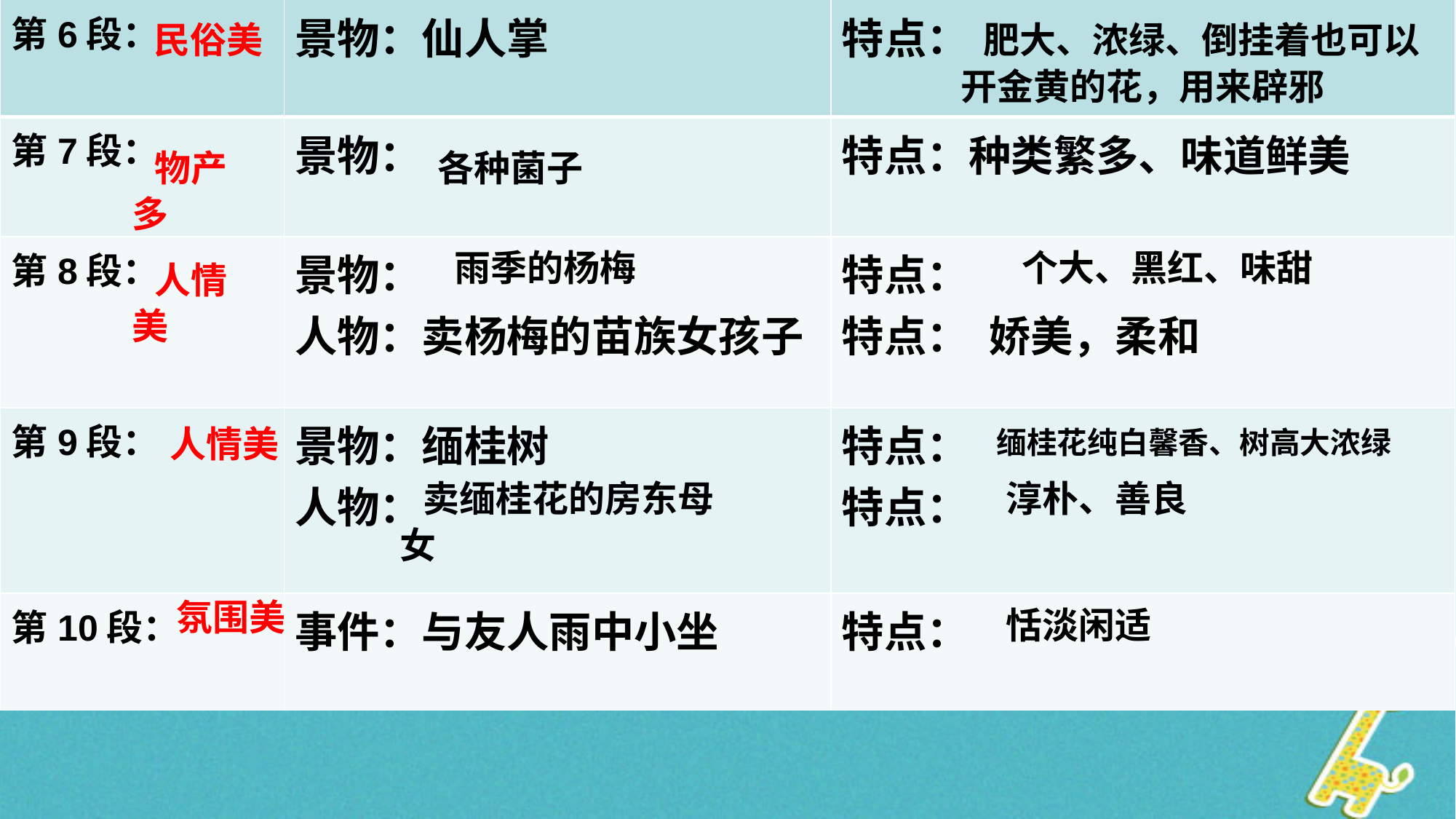

肥大、浓绿、倒挂着也可以开金黄的花，用来辟邪
| 第6段： | 景物：仙人掌 | 特点： |
| --- | --- | --- |
| 第7段： | 景物： | 特点：种类繁多、味道鲜美 |
| 第8段： | 景物： 人物：卖杨梅的苗族女孩子 | 特点： 特点： 娇美，柔和 |
| 第9段： | 景物：缅桂树 人物： | 特点： 特点： |
| 第10段： | 事件：与友人雨中小坐 | 特点： |
 民俗美
 物产多
 各种菌子
 雨季的杨梅
 个大、黑红、味甜
 人情美
 缅桂花纯白馨香、树高大浓绿
 人情美
 卖缅桂花的房东母女

 淳朴、善良

 氛围美
 恬淡闲适